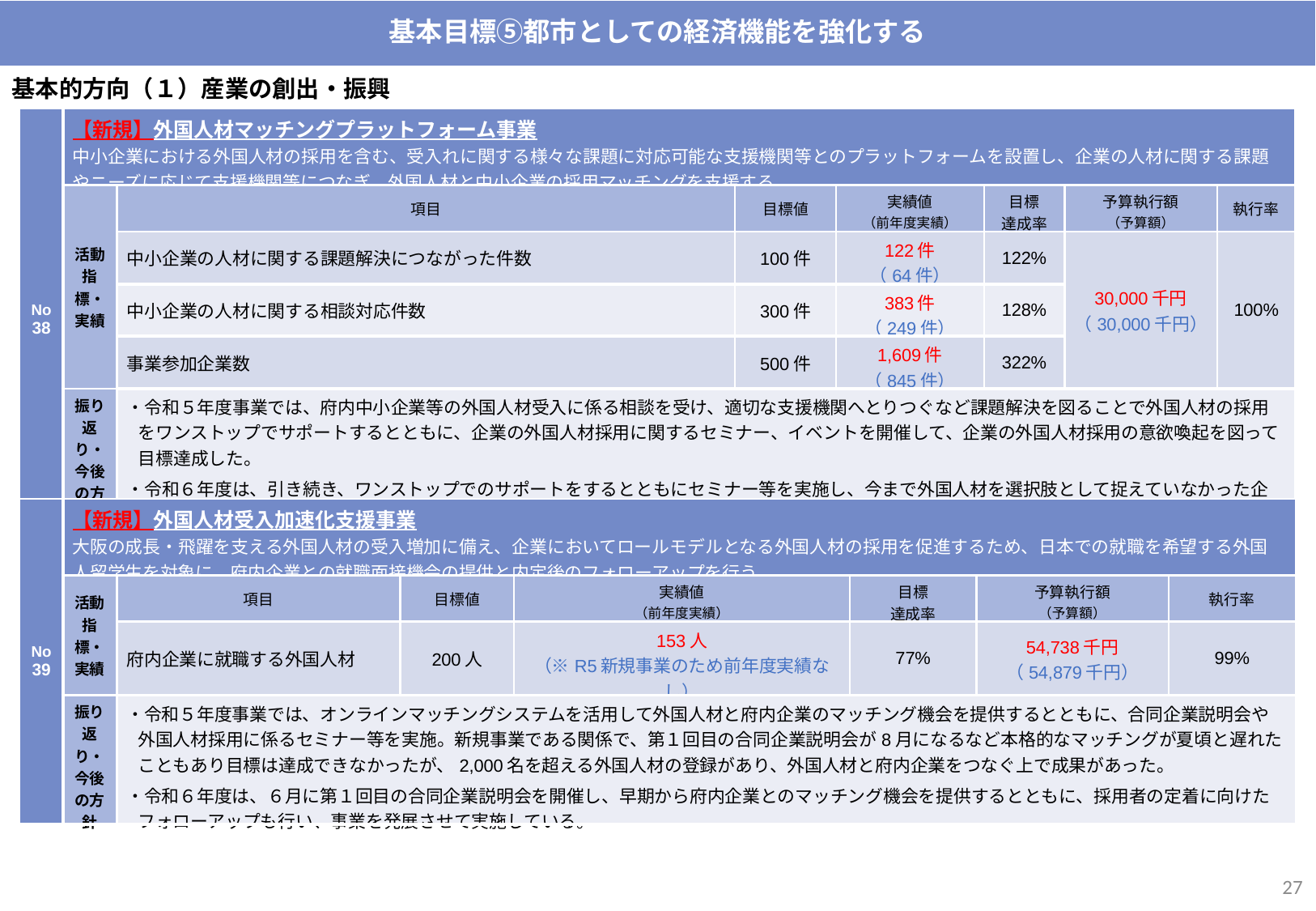

基本目標⑤都市としての経済機能を強化する
基本的方向（１）産業の創出・振興
| No38 | 【新規】外国人材マッチングプラットフォーム事業 中小企業における外国人材の採用を含む、受入れに関する様々な課題に対応可能な支援機関等とのプラットフォームを設置し、企業の人材に関する課題やニーズに応じて支援機関等につなぎ、外国人材と中小企業の採用マッチングを支援する。 |  |  |  |  |  |  |
| --- | --- | --- | --- | --- | --- | --- | --- |
|  | 活動指標・実績 | 項目 | 目標値 | 実績値 （前年度実績） | 目標 達成率 | 予算執行額 （予算額） | 執行率 |
|  |  | 中小企業の人材に関する課題解決につながった件数 | 100件 | 122件 （64件） | 122% | 30,000千円 （30,000千円） | 100% |
|  |  | 中小企業の人材に関する相談対応件数 | 300件 | 383件 （249件） | 128% |  |  |
|  |  | 事業参加企業数 | 500件 | 1,609件 （845件） | 322% |  |  |
|  | 振り返り・ 今後の方針 | ・令和５年度事業では、府内中小企業等の外国人材受入に係る相談を受け、適切な支援機関へとりつぐなど課題解決を図ることで外国人材の採用をワンストップでサポートするとともに、企業の外国人材採用に関するセミナー、イベントを開催して、企業の外国人材採用の意欲喚起を図って目標達成した。 ・令和６年度は、引き続き、ワンストップでのサポートをするとともにセミナー等を実施し、今まで外国人材を選択肢として捉えていなかった企業に対しての働きかけを行っていく。なお、目標達成率が200％以上となっている「参加事業者数」については、令和5年度に、大規模イベントを開催し、多くの企業に参加いただいたため。 |  |  |  |  |  |
| No39 | 【新規】外国人材受入加速化支援事業 大阪の成長・飛躍を支える外国人材の受入増加に備え、企業においてロールモデルとなる外国人材の採用を促進するため、日本での就職を希望する外国人留学生を対象に、府内企業との就職面接機会の提供と内定後のフォローアップを行う。 |  |  |  |  |  |  |
| --- | --- | --- | --- | --- | --- | --- | --- |
|  | 活動指標・実績 | 項目 | 目標値 | 実績値 （前年度実績） | 目標 達成率 | 予算執行額 （予算額） | 執行率 |
|  |  | 府内企業に就職する外国人材 | 200人 | 153人 （※R5新規事業のため前年度実績なし） | 77% | 54,738千円 （54,879千円） | 99% |
|  | 振り返り・ 今後の方針 | ・令和５年度事業では、オンラインマッチングシステムを活用して外国人材と府内企業のマッチング機会を提供するとともに、合同企業説明会や外国人材採用に係るセミナー等を実施。新規事業である関係で、第１回目の合同企業説明会が8月になるなど本格的なマッチングが夏頃と遅れたこともあり目標は達成できなかったが、2,000名を超える外国人材の登録があり、外国人材と府内企業をつなぐ上で成果があった。 ・令和６年度は、６月に第１回目の合同企業説明会を開催し、早期から府内企業とのマッチング機会を提供するとともに、採用者の定着に向けたフォローアップも行い、事業を発展させて実施している。 |  |  |  |  |  |
27